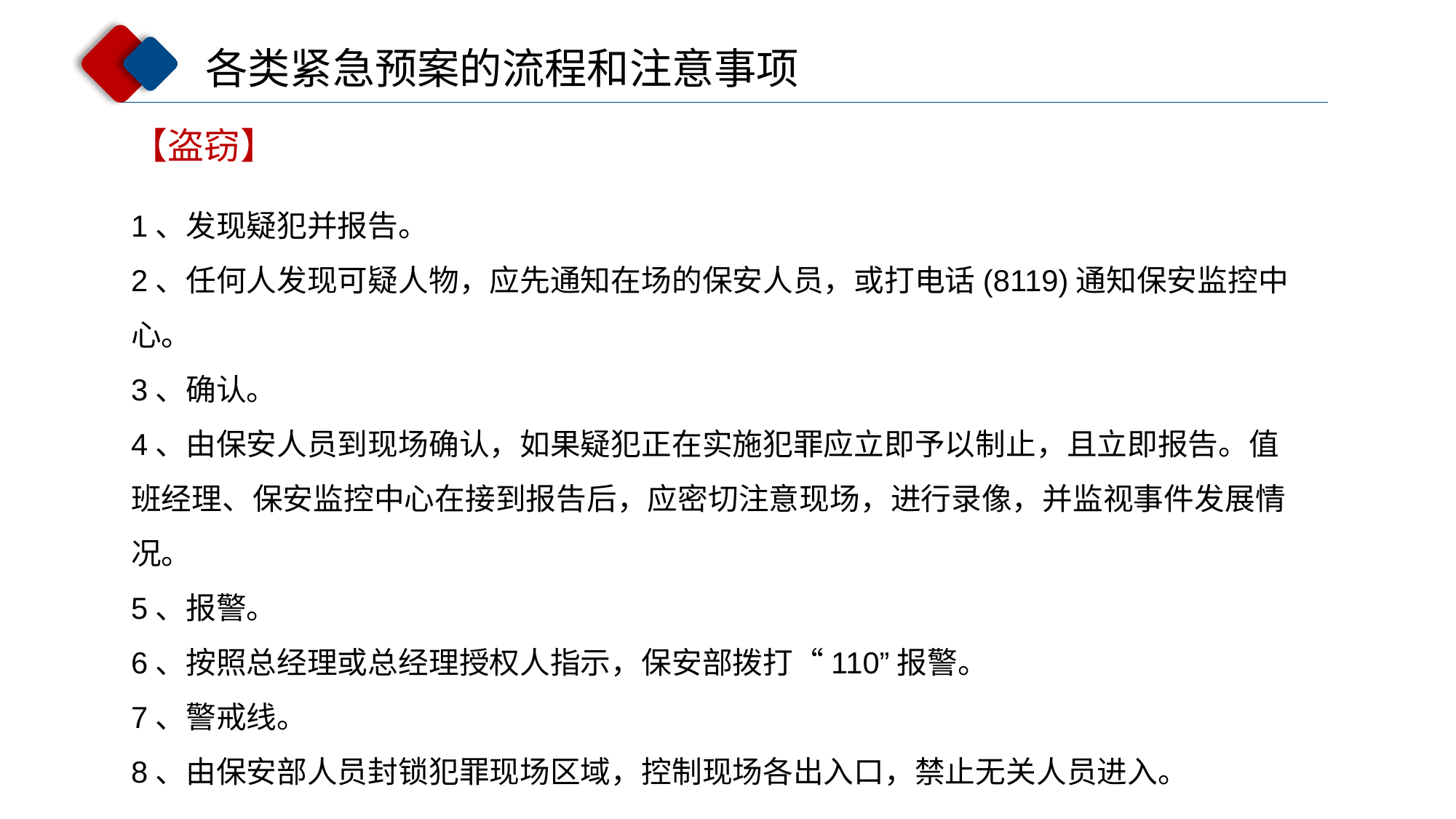

各类紧急预案的流程和注意事项
【盗窃】
1、发现疑犯并报告。
2、任何人发现可疑人物，应先通知在场的保安人员，或打电话(8119)通知保安监控中心。
3、确认。
4、由保安人员到现场确认，如果疑犯正在实施犯罪应立即予以制止，且立即报告。值班经理、保安监控中心在接到报告后，应密切注意现场，进行录像，并监视事件发展情况。
5、报警。
6、按照总经理或总经理授权人指示，保安部拨打“110”报警。
7、警戒线。
8、由保安部人员封锁犯罪现场区域，控制现场各出入口，禁止无关人员进入。